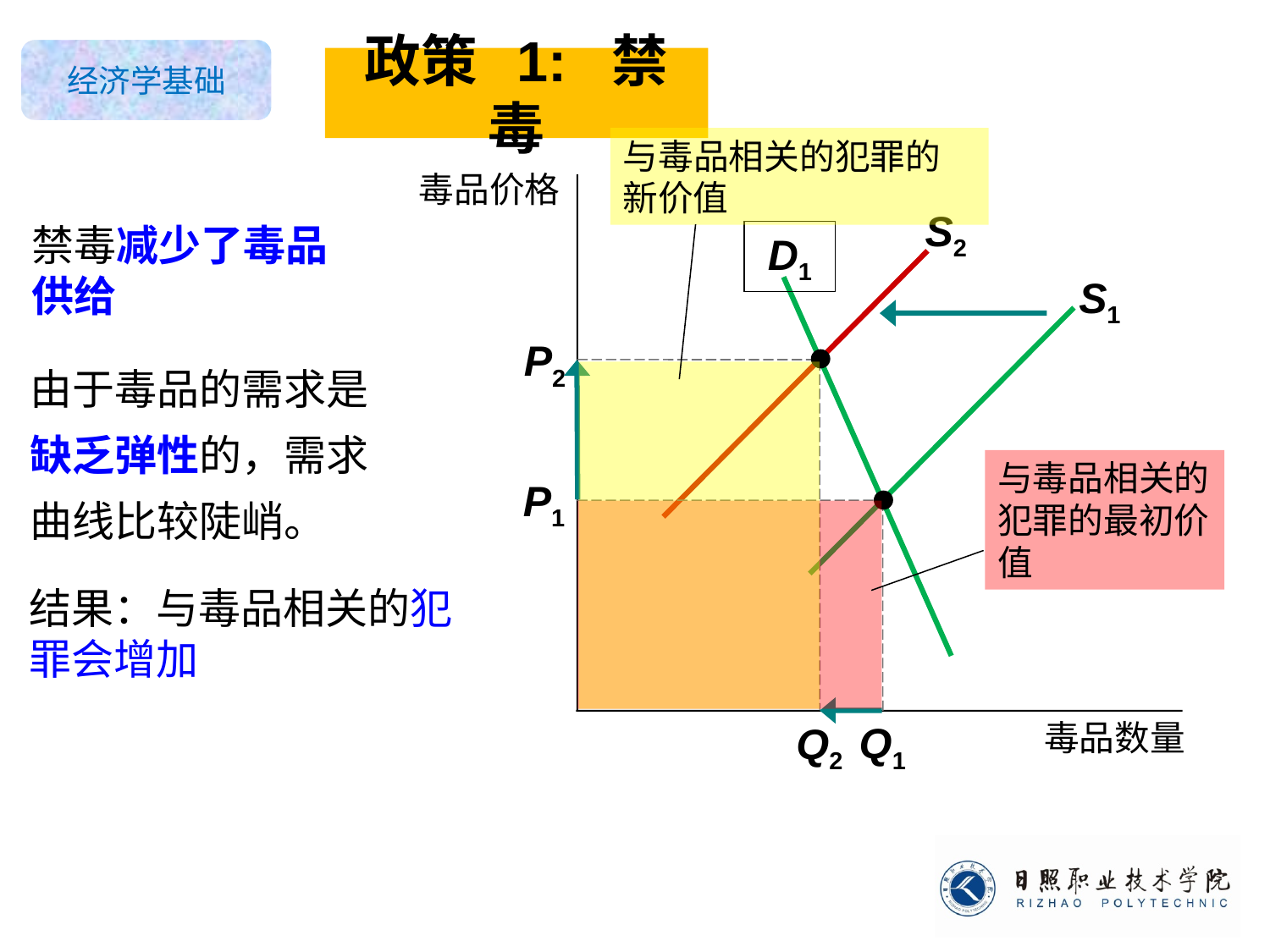

0
政策  1:  禁毒
与毒品相关的犯罪的新价值

毒品价格

毒品数量
S2

禁毒减少了毒品供给
D1

S1

P2

Q2
由于毒品的需求是缺乏弹性的，需求曲线比较陡峭。

与毒品相关的犯罪的最初价值

P1

Q1

结果：与毒品相关的犯罪会增加